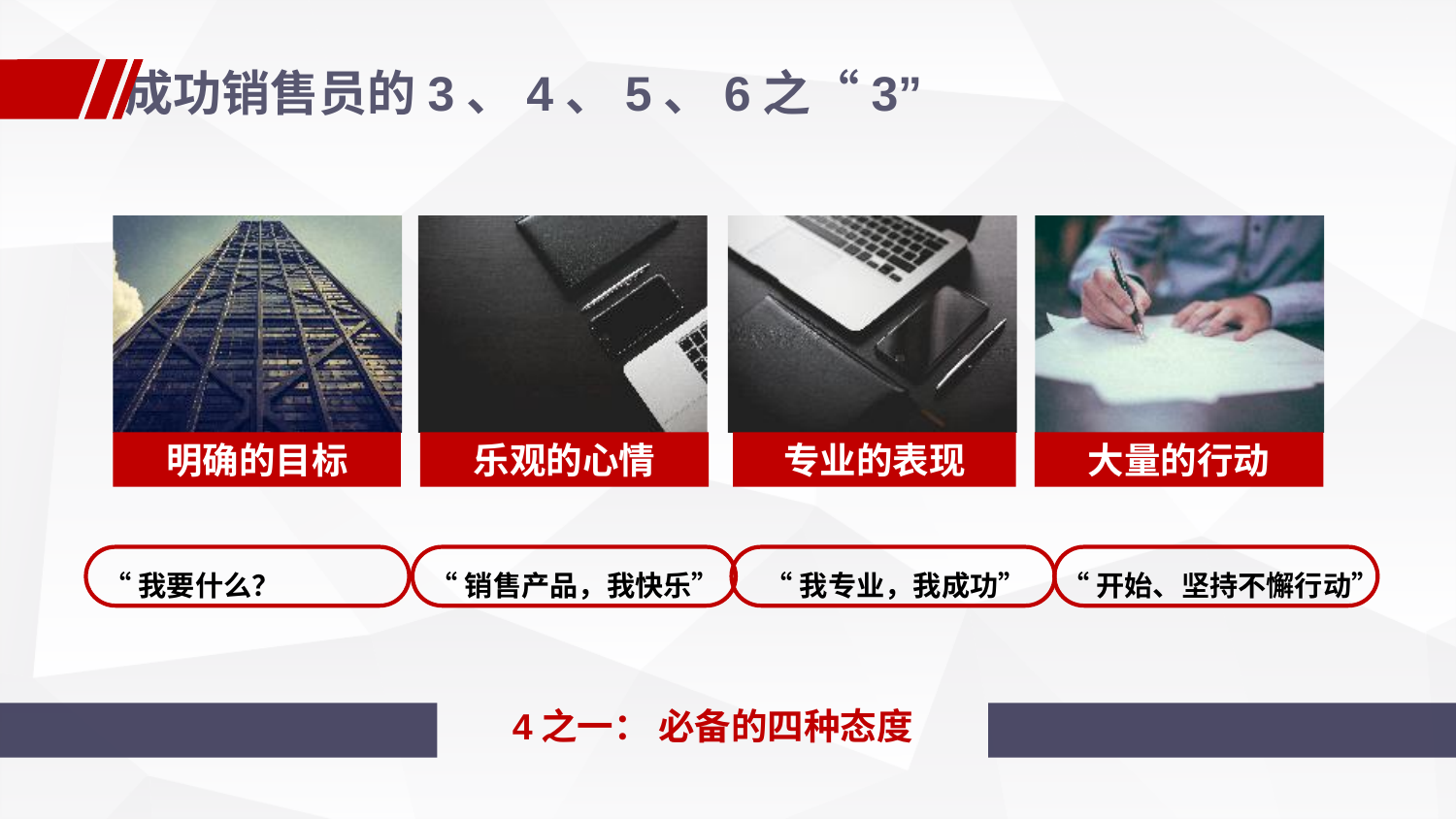

成功销售员的3、4、5、6之“3”

明确的目标
乐观的心情
专业的表现
大量的行动

“我要什么？
“销售产品，我快乐”
“我专业，我成功”
“开始、坚持不懈行动”
4之一： 必备的四种态度